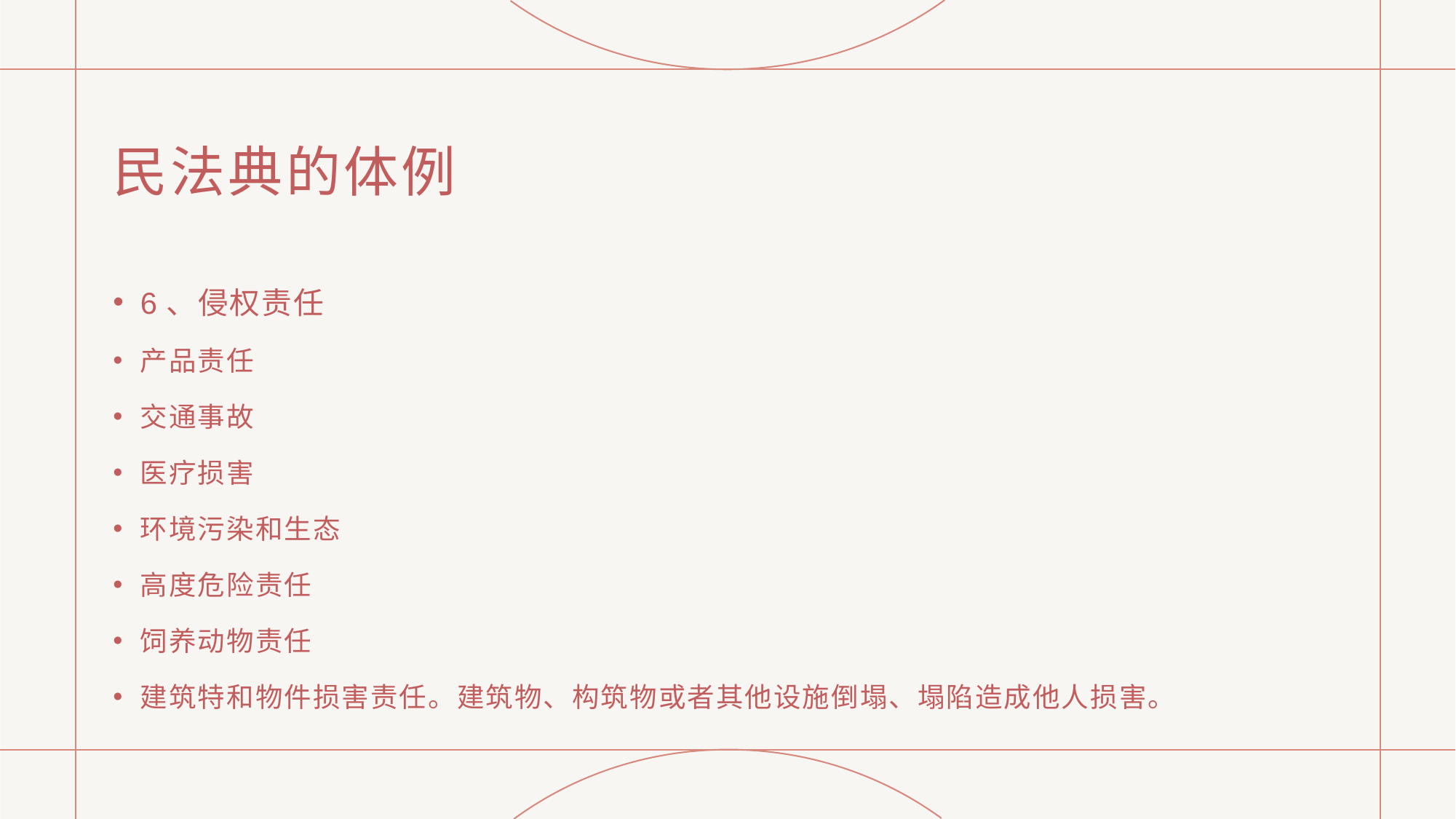

# 民法典的体例
6、侵权责任
产品责任
交通事故
医疗损害
环境污染和生态
高度危险责任
饲养动物责任
建筑特和物件损害责任。建筑物、构筑物或者其他设施倒塌、塌陷造成他人损害。